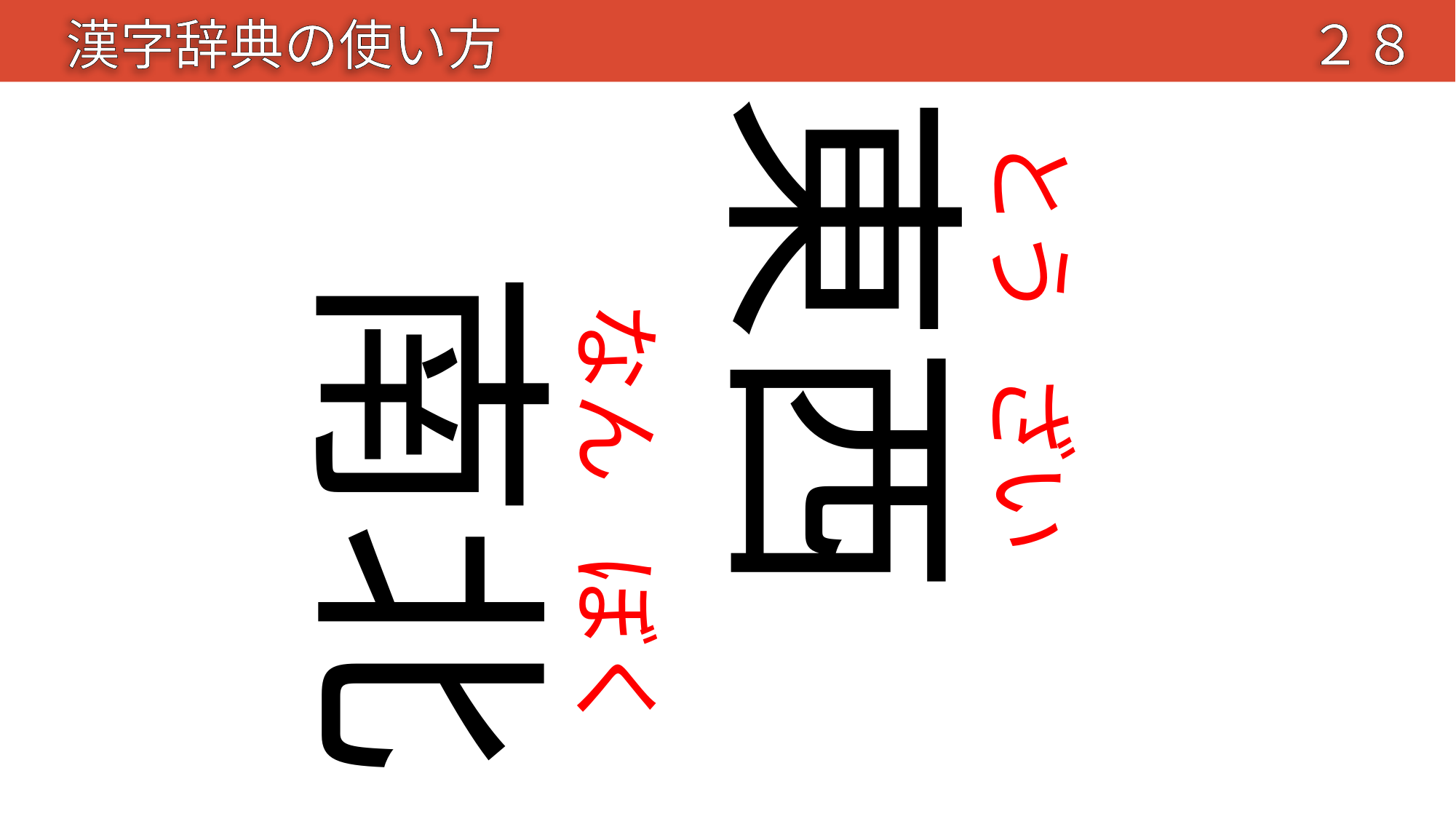

漢字辞典の使い方
２８
東西
とう
南北
なん
ざい
ぼく